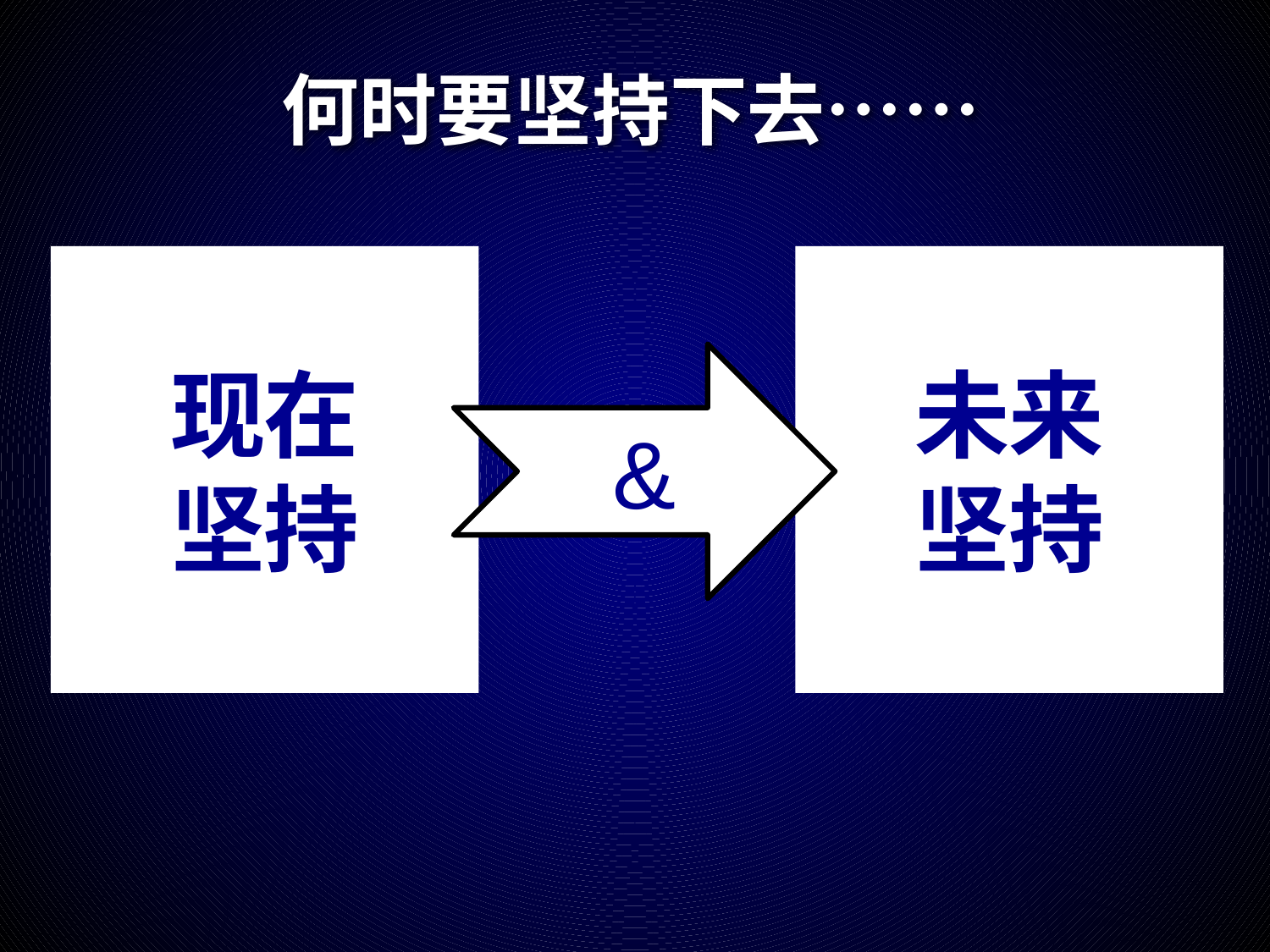

# 何时要坚持下去……
现在
坚持
未来
坚持
&